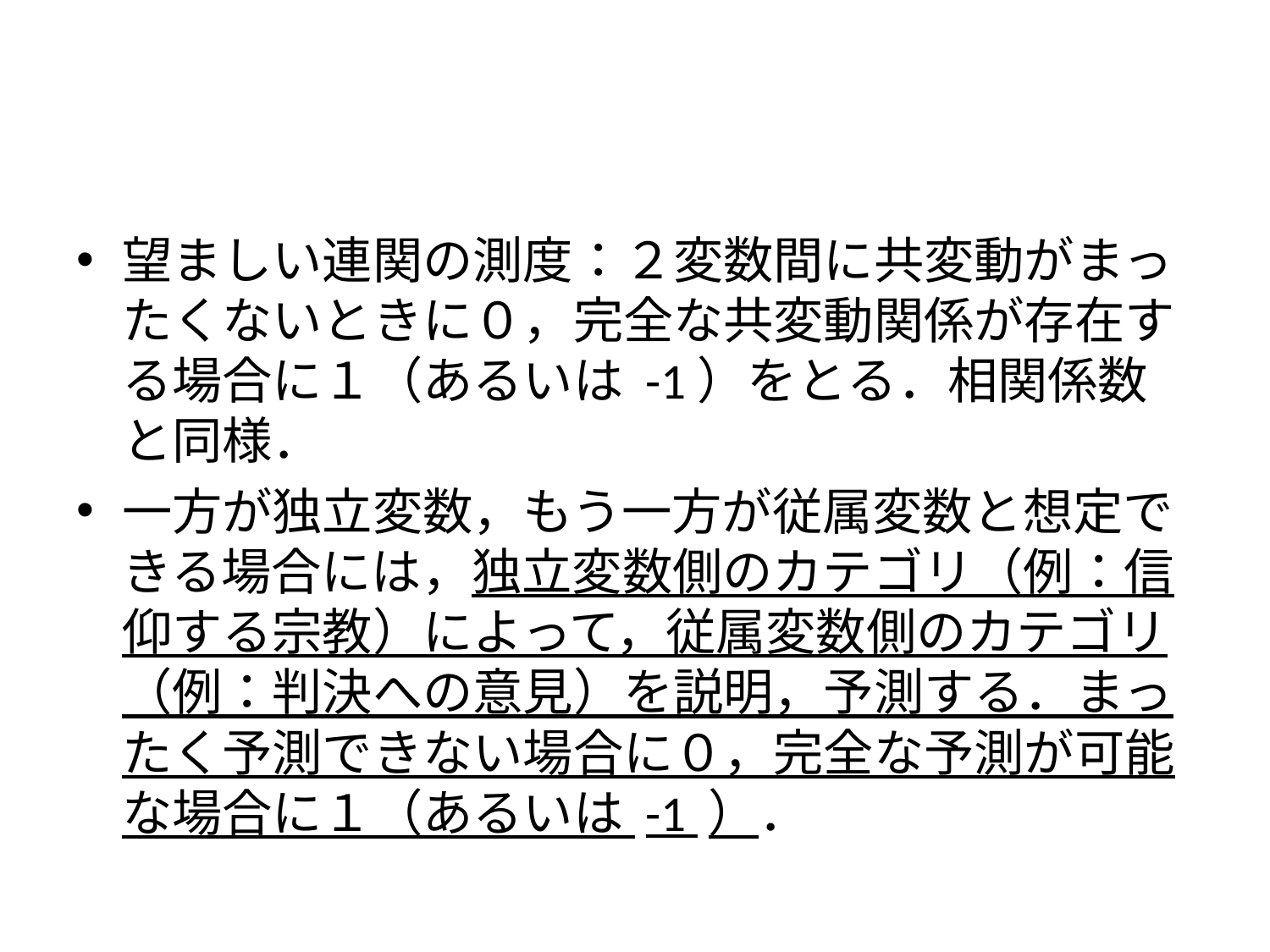

#
望ましい連関の測度：２変数間に共変動がまったくないときに０，完全な共変動関係が存在する場合に１（あるいは -1）をとる．相関係数と同様．
一方が独立変数，もう一方が従属変数と想定できる場合には，独立変数側のカテゴリ（例：信仰する宗教）によって，従属変数側のカテゴリ（例：判決への意見）を説明，予測する．まったく予測できない場合に０，完全な予測が可能な場合に１（あるいは -1 ）．